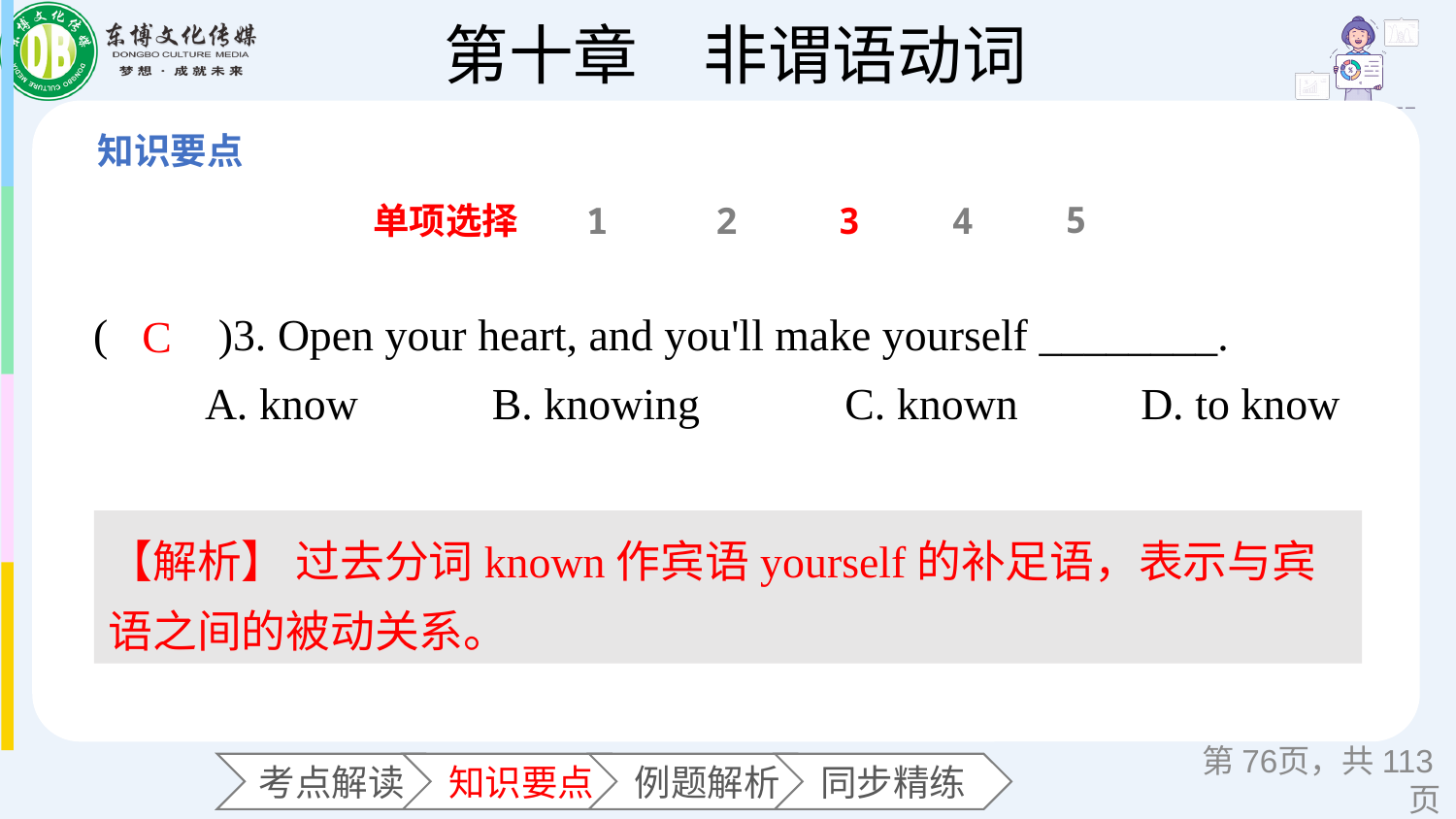

5
单项选择
1
2
3
4
(　　)3. Open your heart, and you'll make yourself ________.
          A. know            B. knowing             C. known           D. to know
C
【解析】 过去分词known作宾语yourself的补足语，表示与宾语之间的被动关系。
第76页，共113页